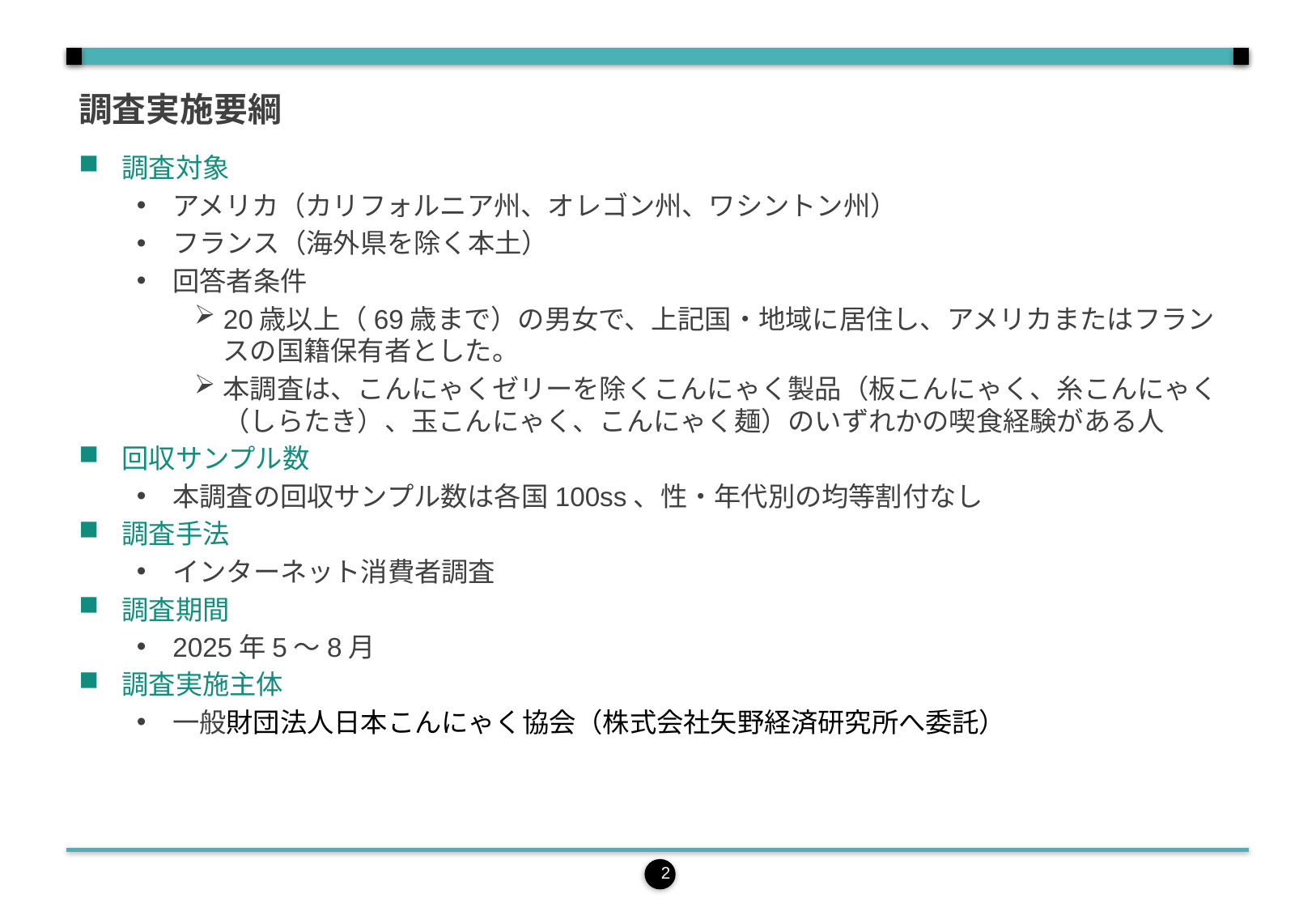

調査実施要綱
調査対象
アメリカ（カリフォルニア州、オレゴン州、ワシントン州）
フランス（海外県を除く本土）
回答者条件
20歳以上（69歳まで）の男女で、上記国・地域に居住し、アメリカまたはフランスの国籍保有者とした。
本調査は、こんにゃくゼリーを除くこんにゃく製品（板こんにゃく、糸こんにゃく（しらたき）、玉こんにゃく、こんにゃく麺）のいずれかの喫食経験がある人
回収サンプル数
本調査の回収サンプル数は各国100ss、性・年代別の均等割付なし
調査手法
インターネット消費者調査
調査期間
2025年5～8月
調査実施主体
一般財団法人日本こんにゃく協会（株式会社矢野経済研究所へ委託）
2